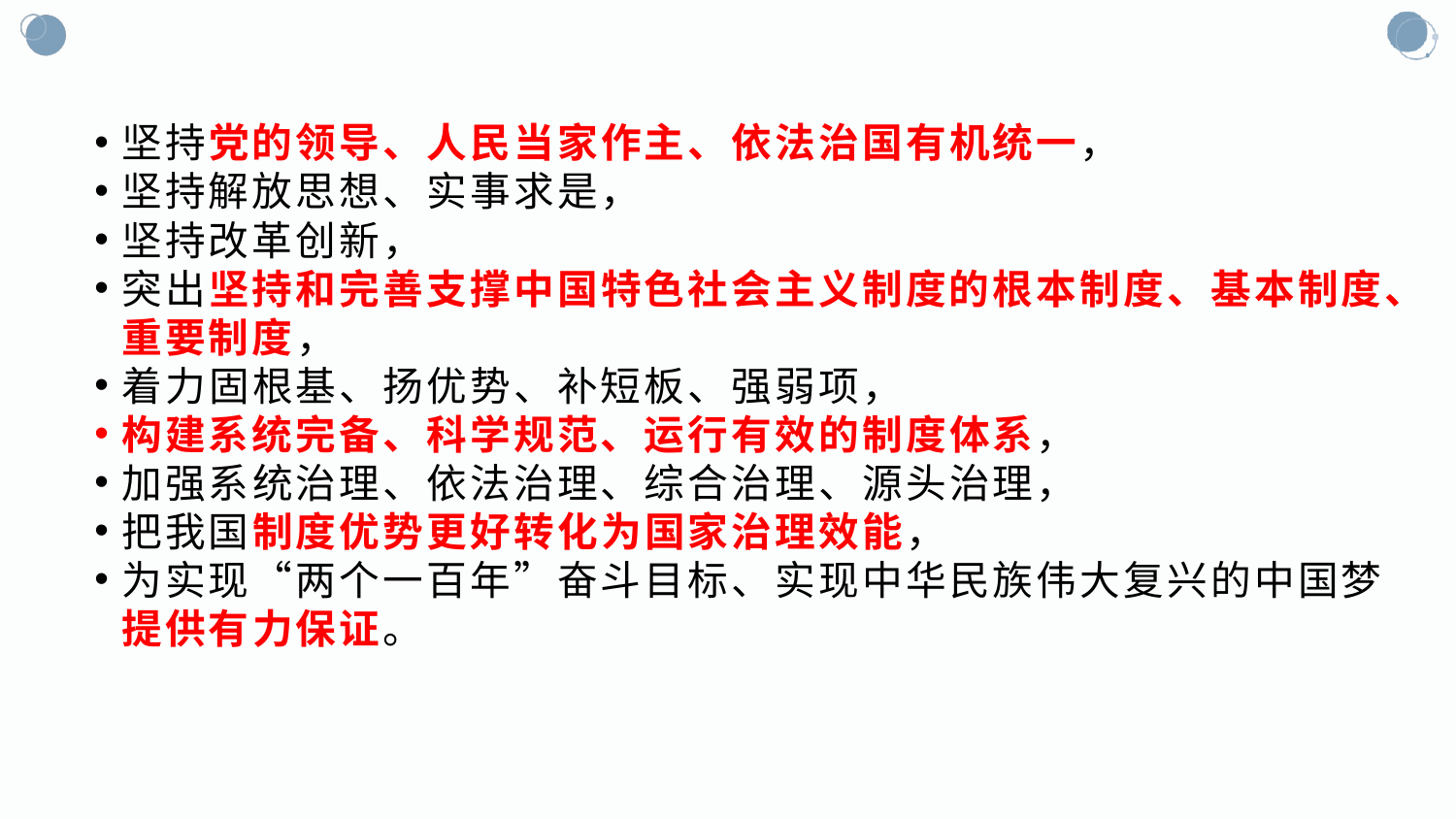

坚持党的领导、人民当家作主、依法治国有机统一，
坚持解放思想、实事求是，
坚持改革创新，
突出坚持和完善支撑中国特色社会主义制度的根本制度、基本制度、重要制度，
着力固根基、扬优势、补短板、强弱项，
构建系统完备、科学规范、运行有效的制度体系，
加强系统治理、依法治理、综合治理、源头治理，
把我国制度优势更好转化为国家治理效能，
为实现“两个一百年”奋斗目标、实现中华民族伟大复兴的中国梦提供有力保证。